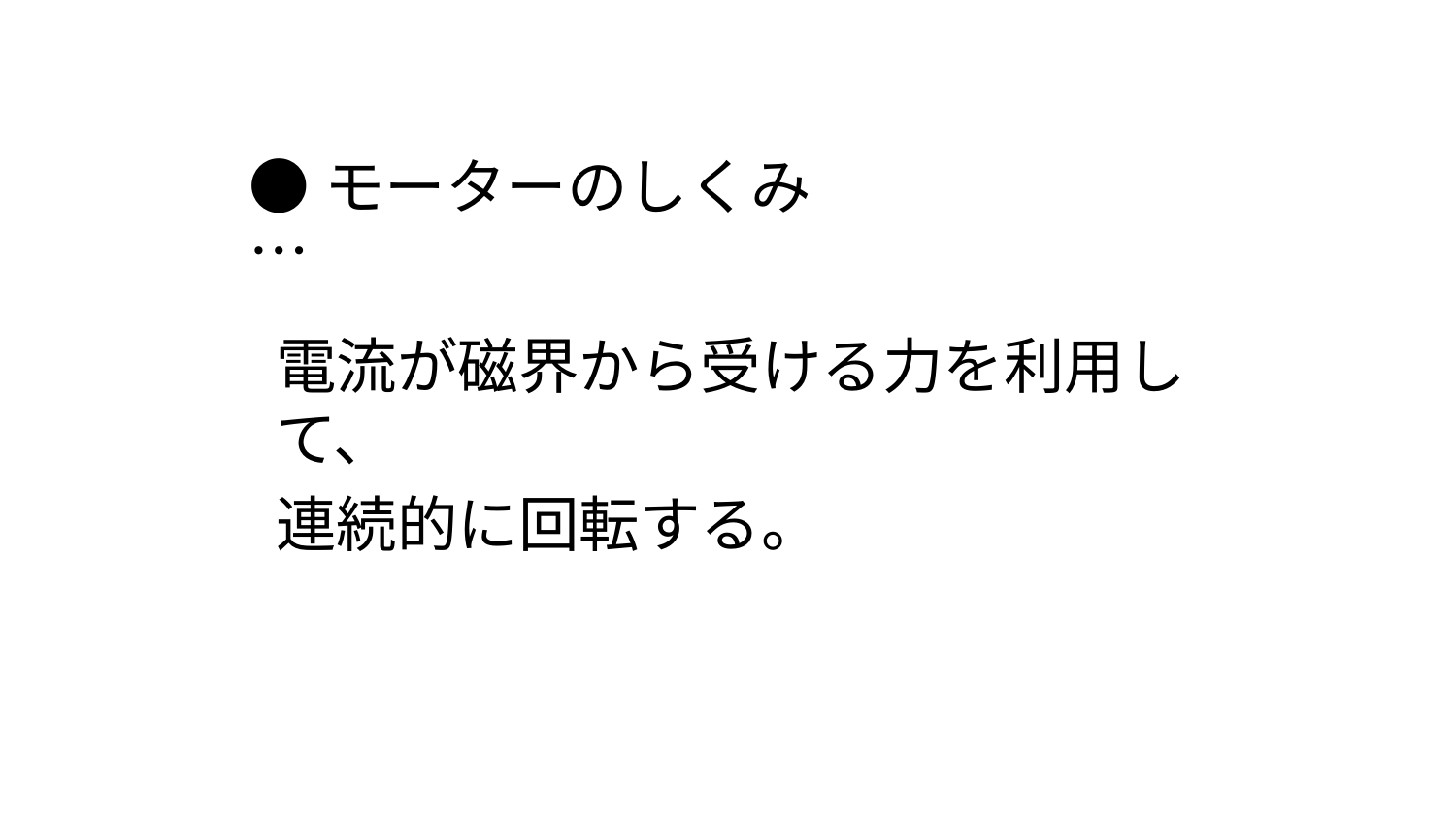

●モーターのしくみ…
電流が磁界から受ける力を利用して、
連続的に回転する。